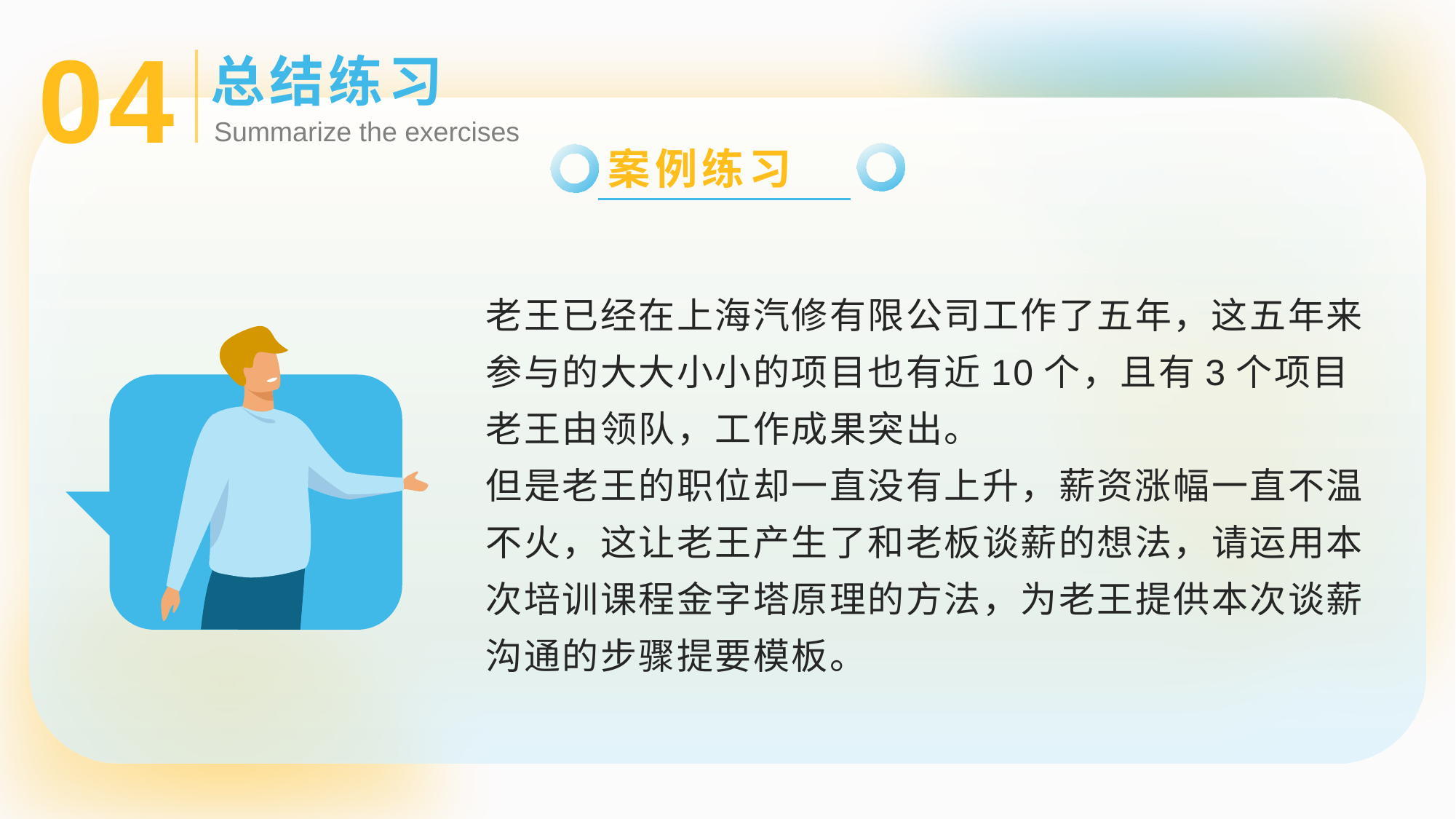

04
总结练习
Summarize the exercises
案例练习

老王已经在上海汽修有限公司工作了五年，这五年来参与的大大小小的项目也有近10个，且有3个项目老王由领队，工作成果突出。
但是老王的职位却一直没有上升，薪资涨幅一直不温不火，这让老王产生了和老板谈薪的想法，请运用本次培训课程金字塔原理的方法，为老王提供本次谈薪沟通的步骤提要模板。